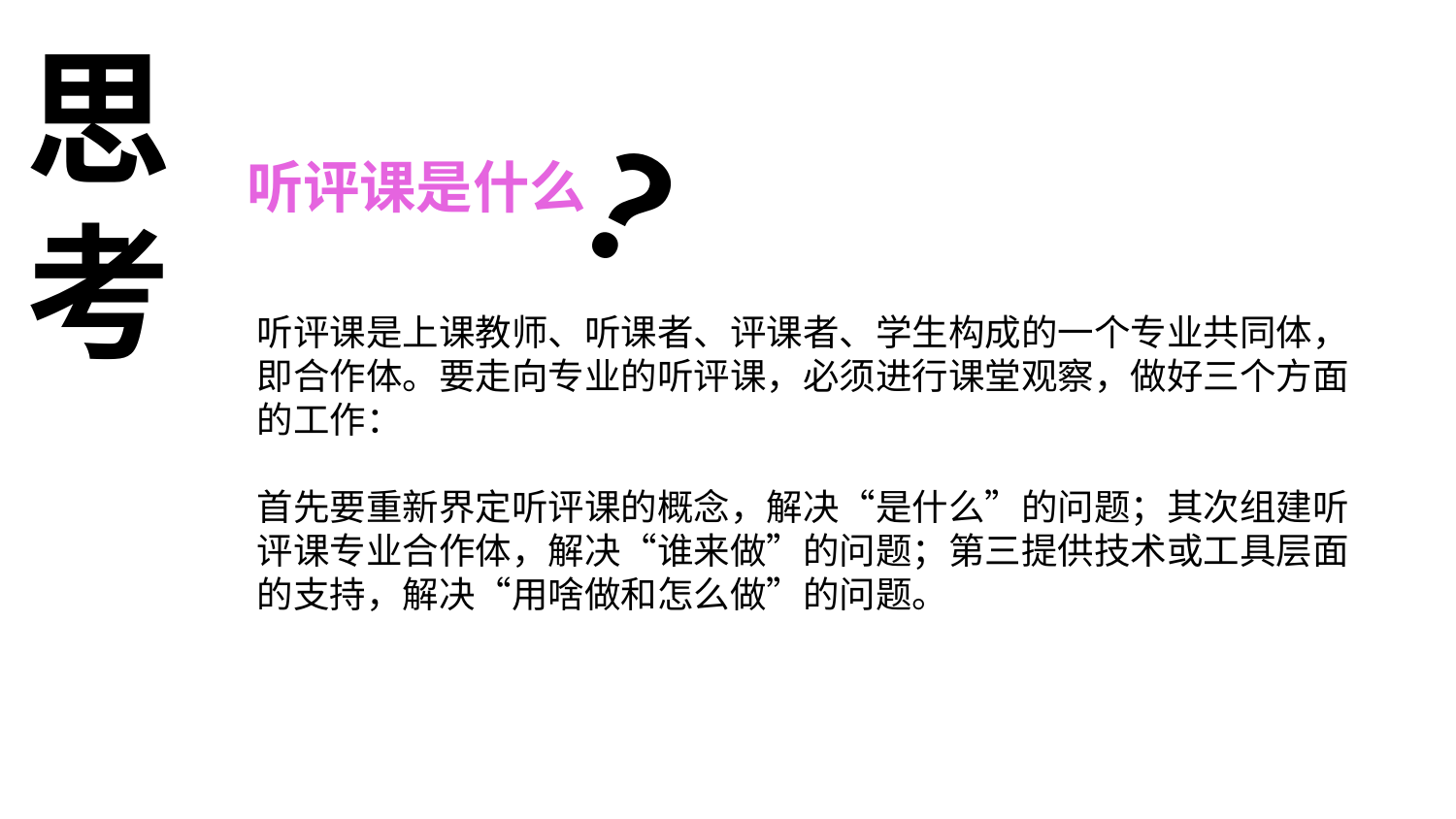

思考
？
听评课是什么

听评课是上课教师、听课者、评课者、学生构成的一个专业共同体，即合作体。要走向专业的听评课，必须进行课堂观察，做好三个方面的工作：

首先要重新界定听评课的概念，解决“是什么”的问题；其次组建听评课专业合作体，解决“谁来做”的问题；第三提供技术或工具层面的支持，解决“用啥做和怎么做”的问题。